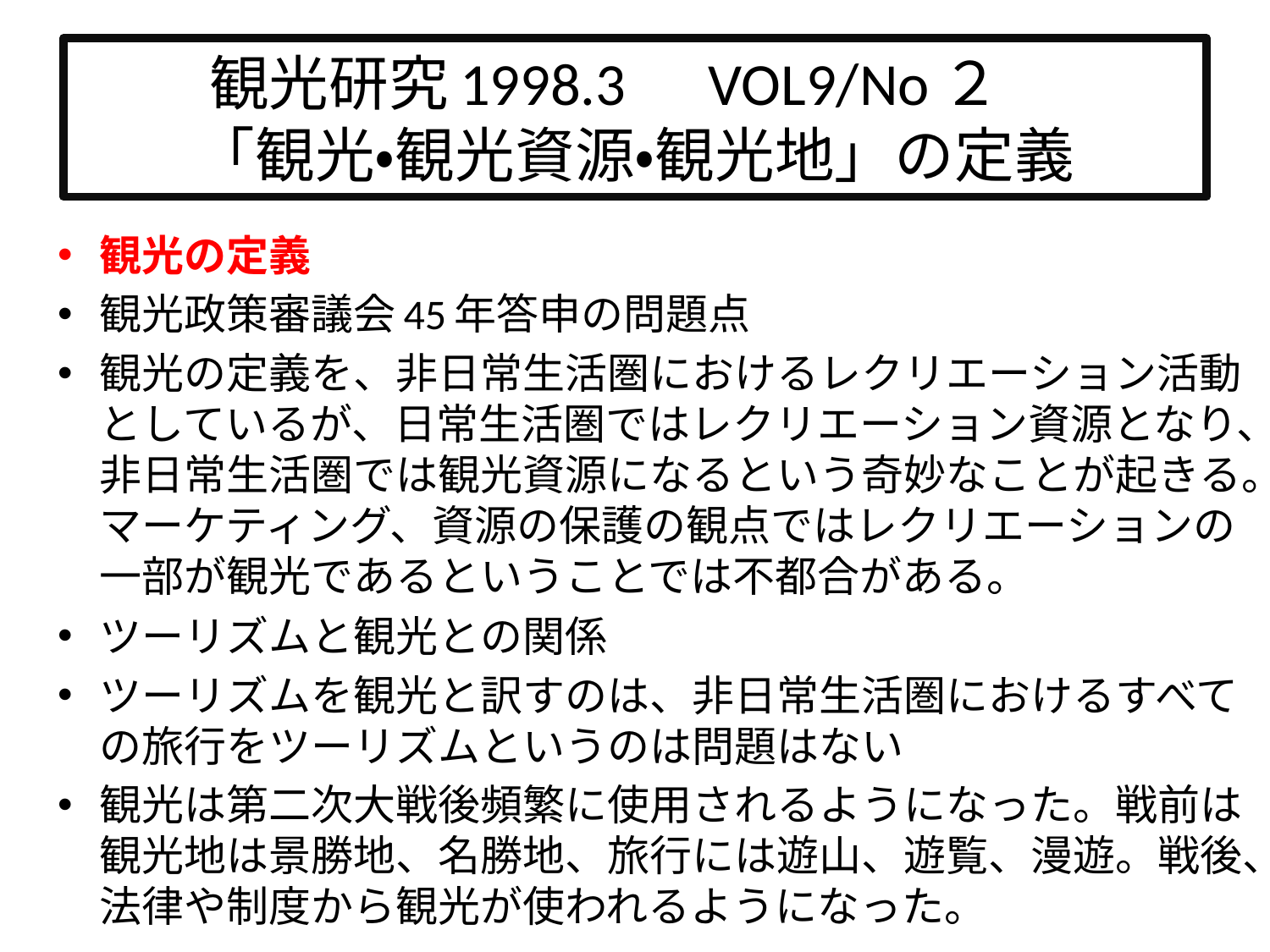

# 観光研究1998.3　VOL9/No２　 「観光・観光資源・観光地」の定義
観光の定義
観光政策審議会45年答申の問題点
観光の定義を、非日常生活圏におけるレクリエーション活動としているが、日常生活圏ではレクリエーション資源となり、非日常生活圏では観光資源になるという奇妙なことが起きる。マーケティング、資源の保護の観点ではレクリエーションの一部が観光であるということでは不都合がある。
ツーリズムと観光との関係
ツーリズムを観光と訳すのは、非日常生活圏におけるすべての旅行をツーリズムというのは問題はない
観光は第二次大戦後頻繁に使用されるようになった。戦前は観光地は景勝地、名勝地、旅行には遊山、遊覧、漫遊。戦後、法律や制度から観光が使われるようになった。